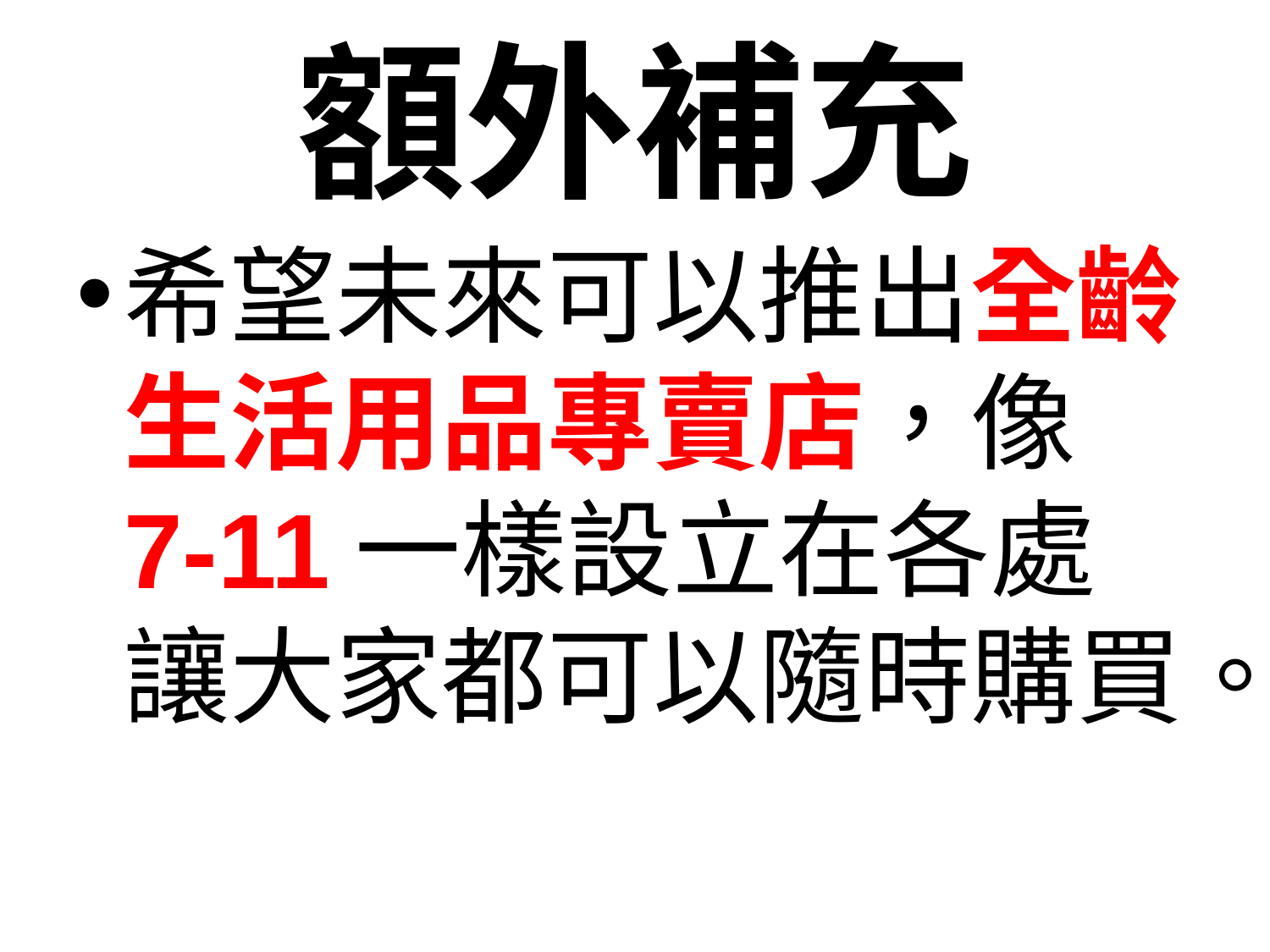

# 額外補充
希望未來可以推出全齡生活用品專賣店，像7-11一樣設立在各處讓大家都可以隨時購買。